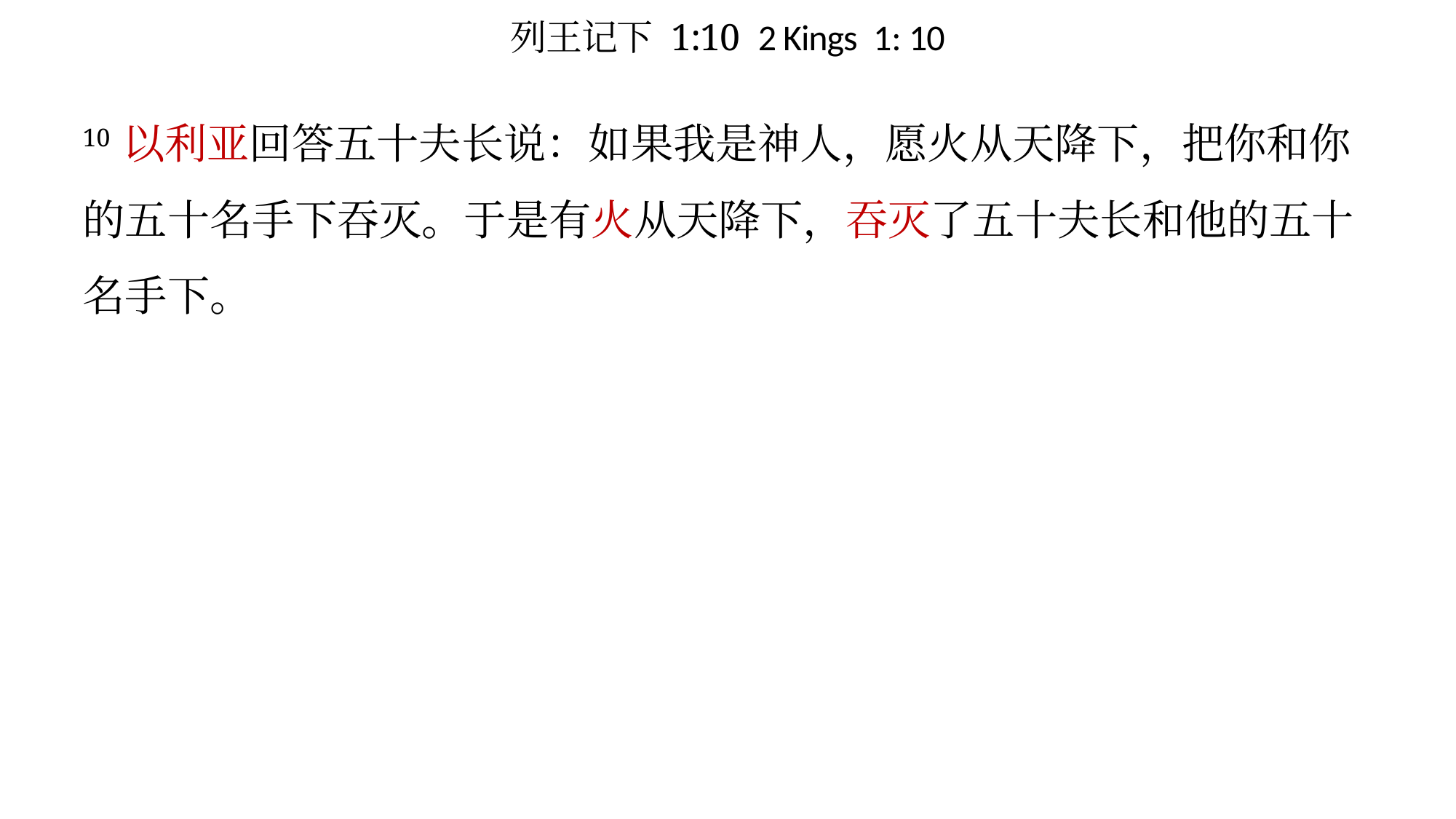

# 列王记下 1:10  2 Kings  1: 10
10 以利亚回答五十夫长说：如果我是神人，愿火从天降下，把你和你的五十名手下吞灭。于是有火从天降下，吞灭了五十夫长和他的五十名手下。